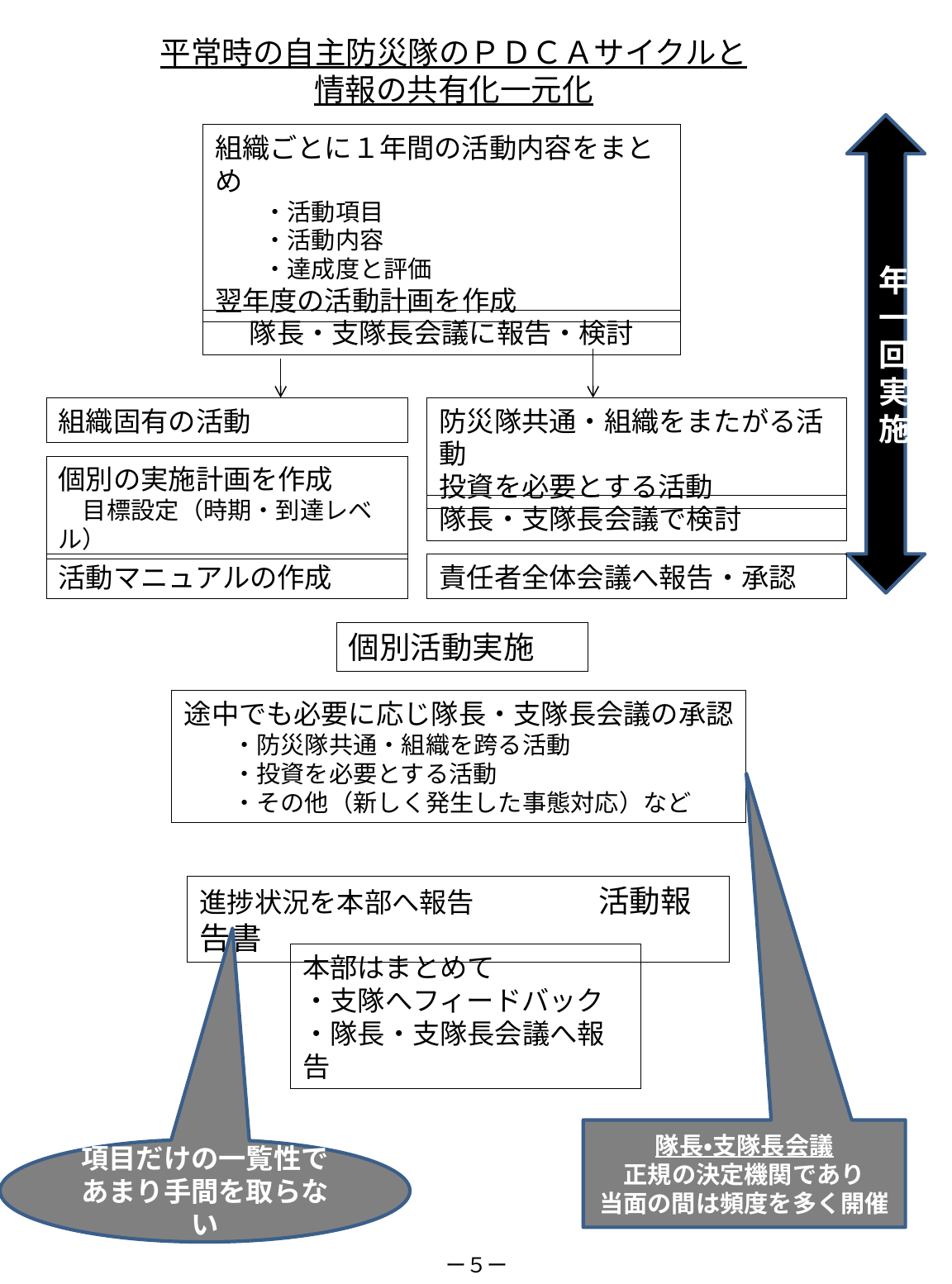

平常時の自主防災隊のＰＤＣＡサイクルと
情報の共有化一元化
年一回実施
組織ごとに１年間の活動内容をまとめ
　　・活動項目
　　・活動内容
　　・達成度と評価
翌年度の活動計画を作成
隊長・支隊長会議に報告・検討
組織固有の活動
防災隊共通・組織をまたがる活動
投資を必要とする活動
個別の実施計画を作成
　目標設定（時期・到達レベル）
隊長・支隊長会議で検討
活動マニュアルの作成
責任者全体会議へ報告・承認
個別活動実施
途中でも必要に応じ隊長・支隊長会議の承認
　　・防災隊共通・組織を跨る活動
　　・投資を必要とする活動
　　・その他（新しく発生した事態対応）など
進捗状況を本部へ報告　　　　活動報告書
本部はまとめて
・支隊へフィードバック
・隊長・支隊長会議へ報告
隊長・支隊長会議
正規の決定機関であり
当面の間は頻度を多く開催
項目だけの一覧性であまり手間を取らない
ー５ー